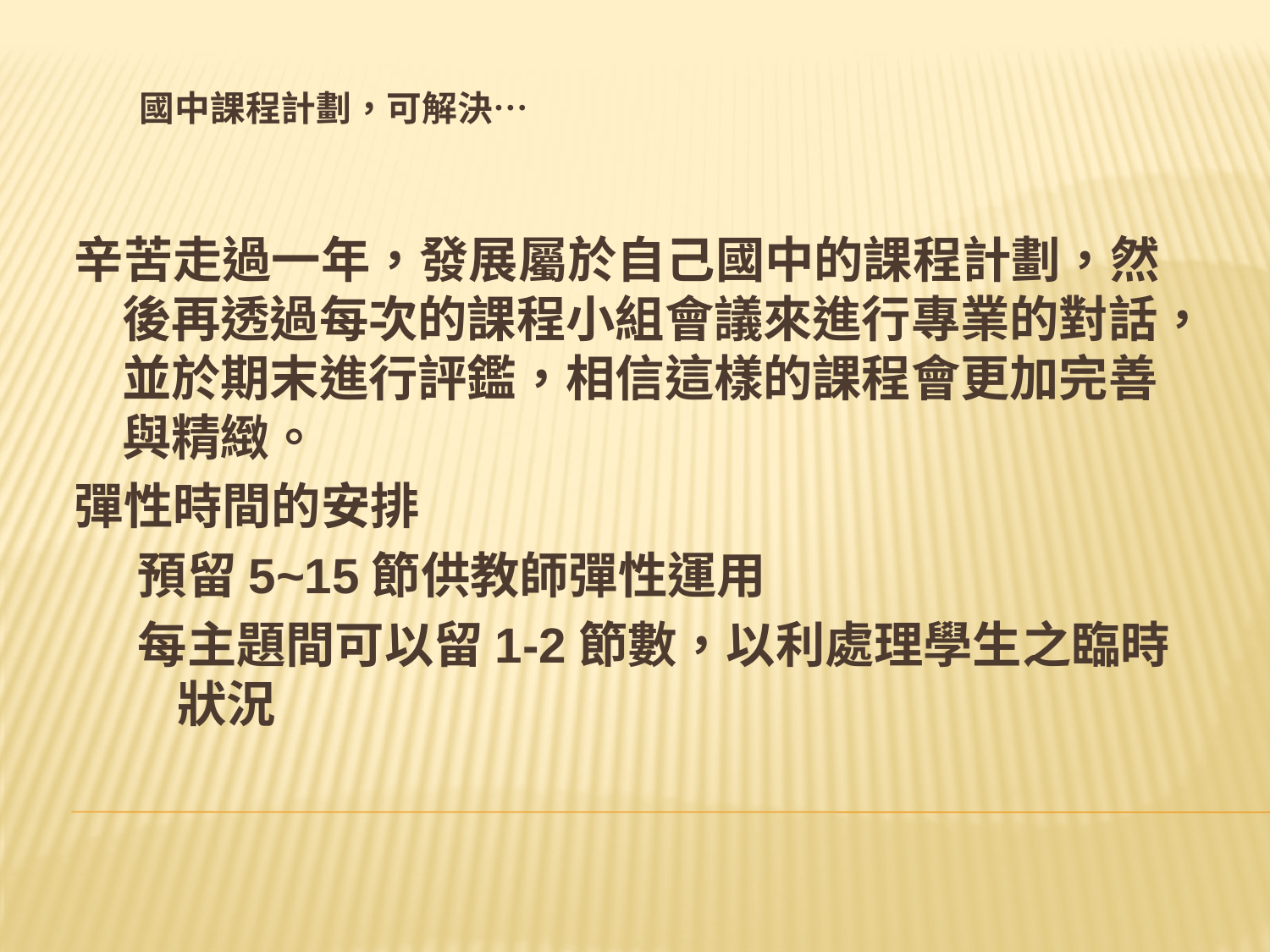

# 國中課程計劃，可解決…
辛苦走過一年，發展屬於自己國中的課程計劃，然後再透過每次的課程小組會議來進行專業的對話，並於期末進行評鑑，相信這樣的課程會更加完善與精緻。
彈性時間的安排
預留5~15節供教師彈性運用
每主題間可以留1-2節數，以利處理學生之臨時狀況